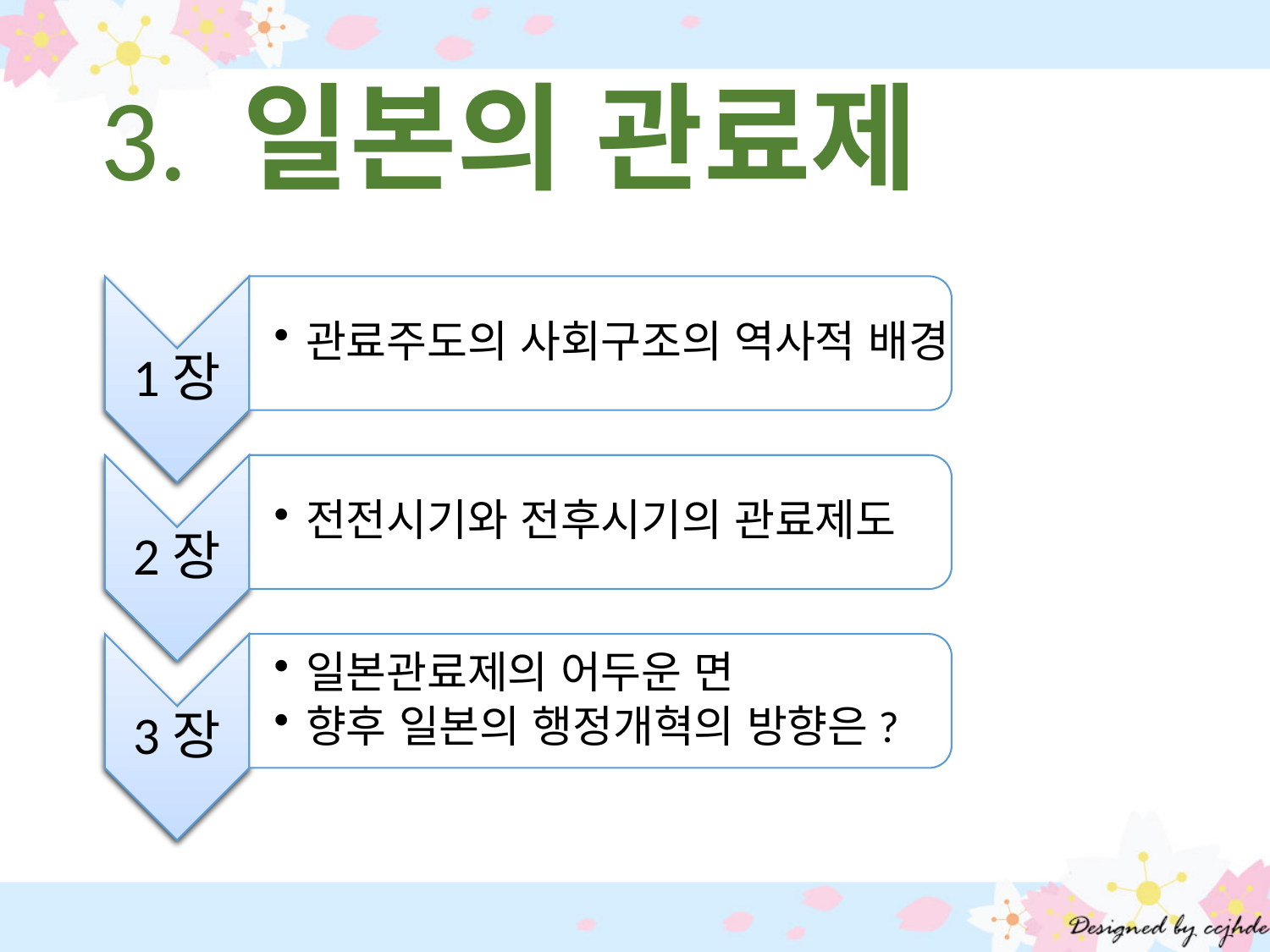

# 3. 일본의 관료제

관료주도의 사회구조의 역사적 배경

전전시기와 전후시기의 관료제도
1장

일본관료제의 어두운 면
향후 일본의 행정개혁의 방향은?
2장

3장